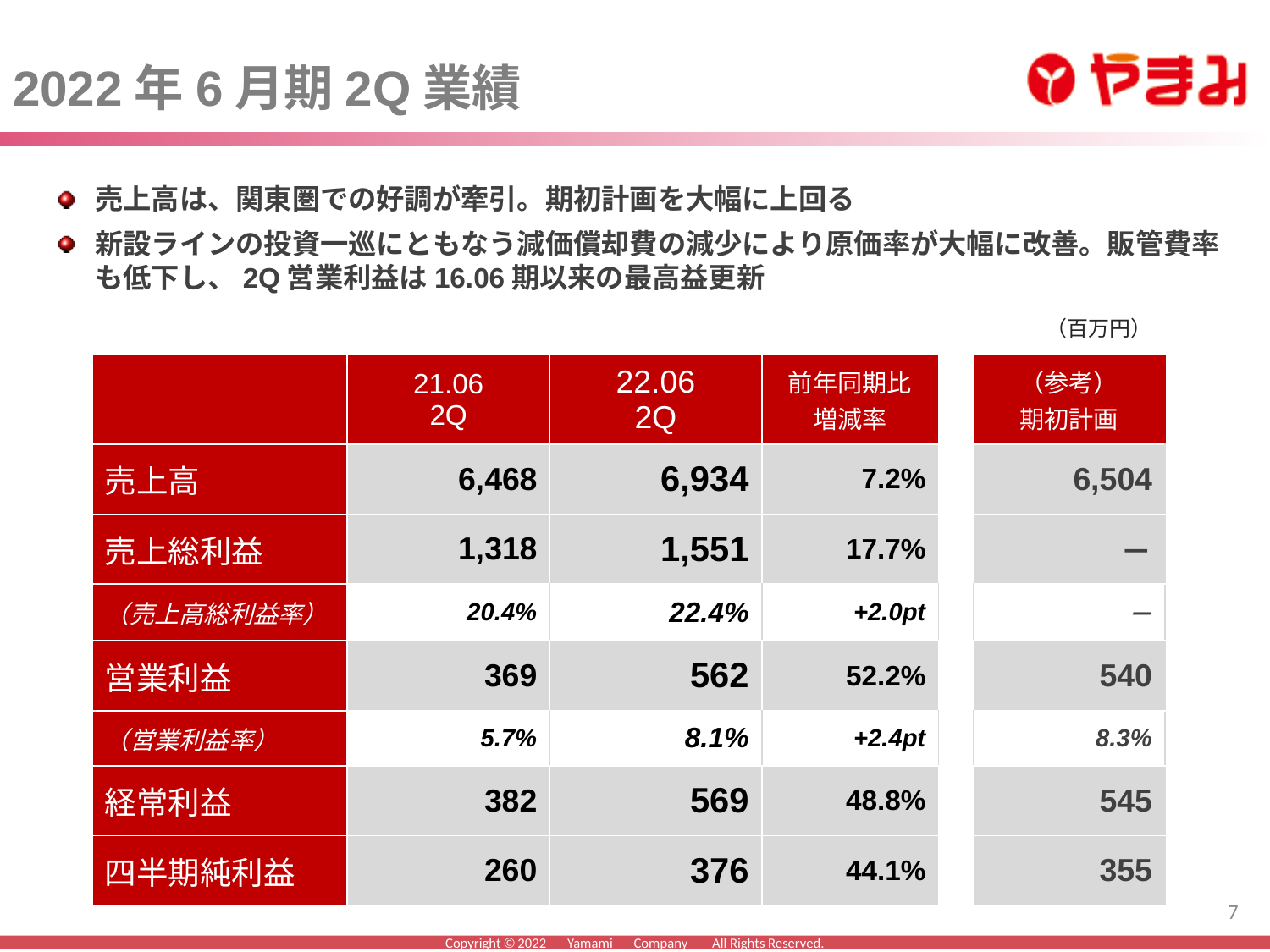

2022年6月期2Q業績
売上高は、関東圏での好調が牽引。期初計画を大幅に上回る
新設ラインの投資一巡にともなう減価償却費の減少により原価率が大幅に改善。販管費率も低下し、2Q営業利益は16.06期以来の最高益更新
（百万円）
|  | 21.06 2Q | 22.06 2Q | 前年同期比 増減率 |  | （参考） 期初計画 |
| --- | --- | --- | --- | --- | --- |
| 売上高 | 6,468 | 6,934 | 7.2% |  | 6,504 |
| 売上総利益 | 1,318 | 1,551 | 17.7% |  | － |
| （売上高総利益率） | 20.4% | 22.4% | +2.0pt |  | － |
| 営業利益 | 369 | 562 | 52.2% |  | 540 |
| （営業利益率） | 5.7% | 8.1% | +2.4pt |  | 8.3% |
| 経常利益 | 382 | 569 | 48.8% |  | 545 |
| 四半期純利益 | 260 | 376 | 44.1% |  | 355 |
7